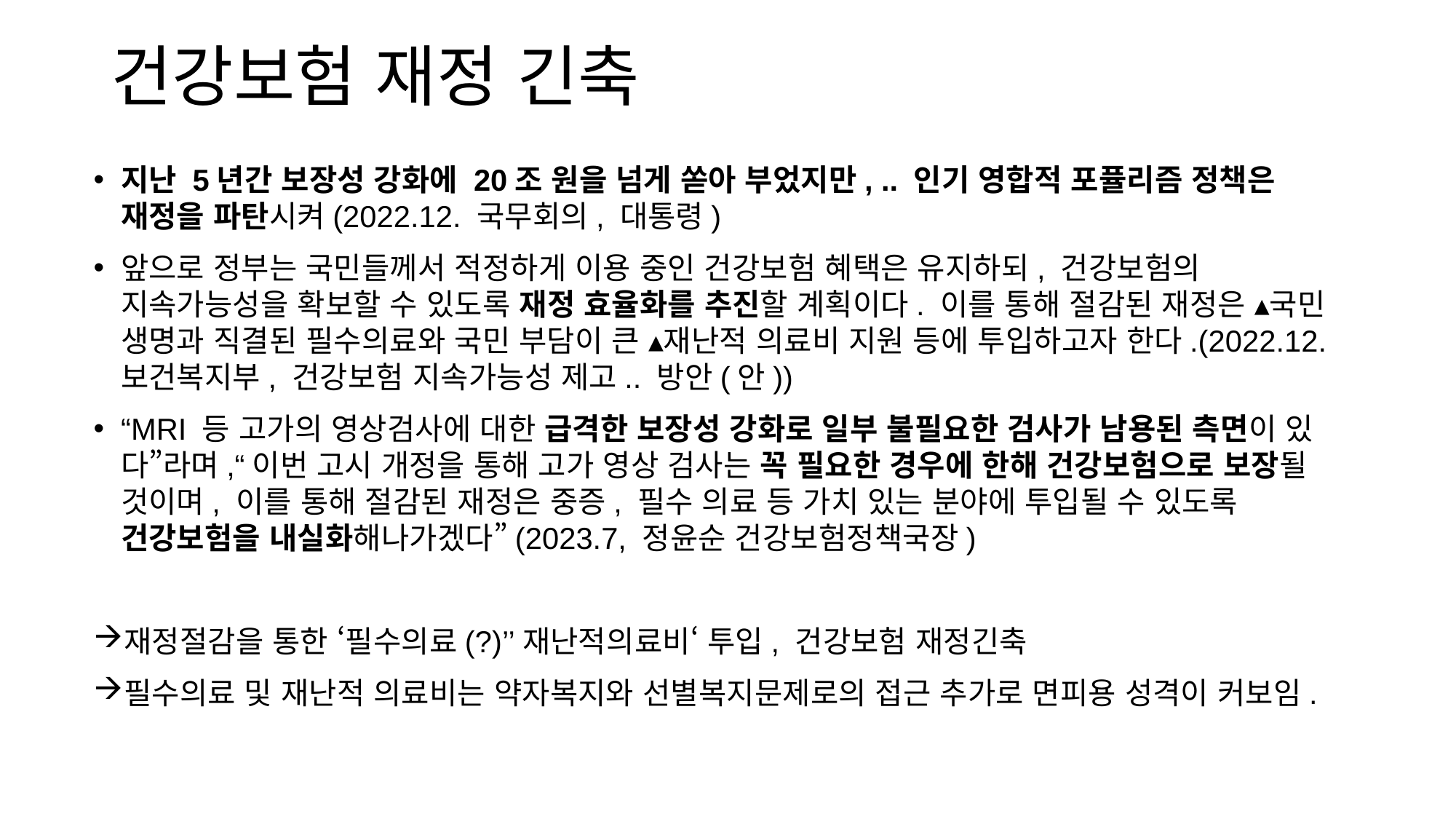

# 건강보험 재정 긴축
지난 5년간 보장성 강화에 20조 원을 넘게 쏟아 부었지만, .. 인기 영합적 포퓰리즘 정책은 재정을 파탄시켜(2022.12. 국무회의, 대통령)
앞으로 정부는 국민들께서 적정하게 이용 중인 건강보험 혜택은 유지하되, 건강보험의 지속가능성을 확보할 수 있도록 재정 효율화를 추진할 계획이다. 이를 통해 절감된 재정은 ▴국민 생명과 직결된 필수의료와 국민 부담이 큰 ▴재난적 의료비 지원 등에 투입하고자 한다.(2022.12. 보건복지부, 건강보험 지속가능성 제고.. 방안(안))
“MRI 등 고가의 영상검사에 대한 급격한 보장성 강화로 일부 불필요한 검사가 남용된 측면이 있다”라며,“이번 고시 개정을 통해 고가 영상 검사는 꼭 필요한 경우에 한해 건강보험으로 보장될 것이며, 이를 통해 절감된 재정은 중증, 필수 의료 등 가치 있는 분야에 투입될 수 있도록 건강보험을 내실화해나가겠다”(2023.7, 정윤순 건강보험정책국장)

재정절감을 통한 ‘필수의료(?)’’재난적의료비‘ 투입, 건강보험 재정긴축
필수의료 및 재난적 의료비는 약자복지와 선별복지문제로의 접근 추가로 면피용 성격이 커보임.